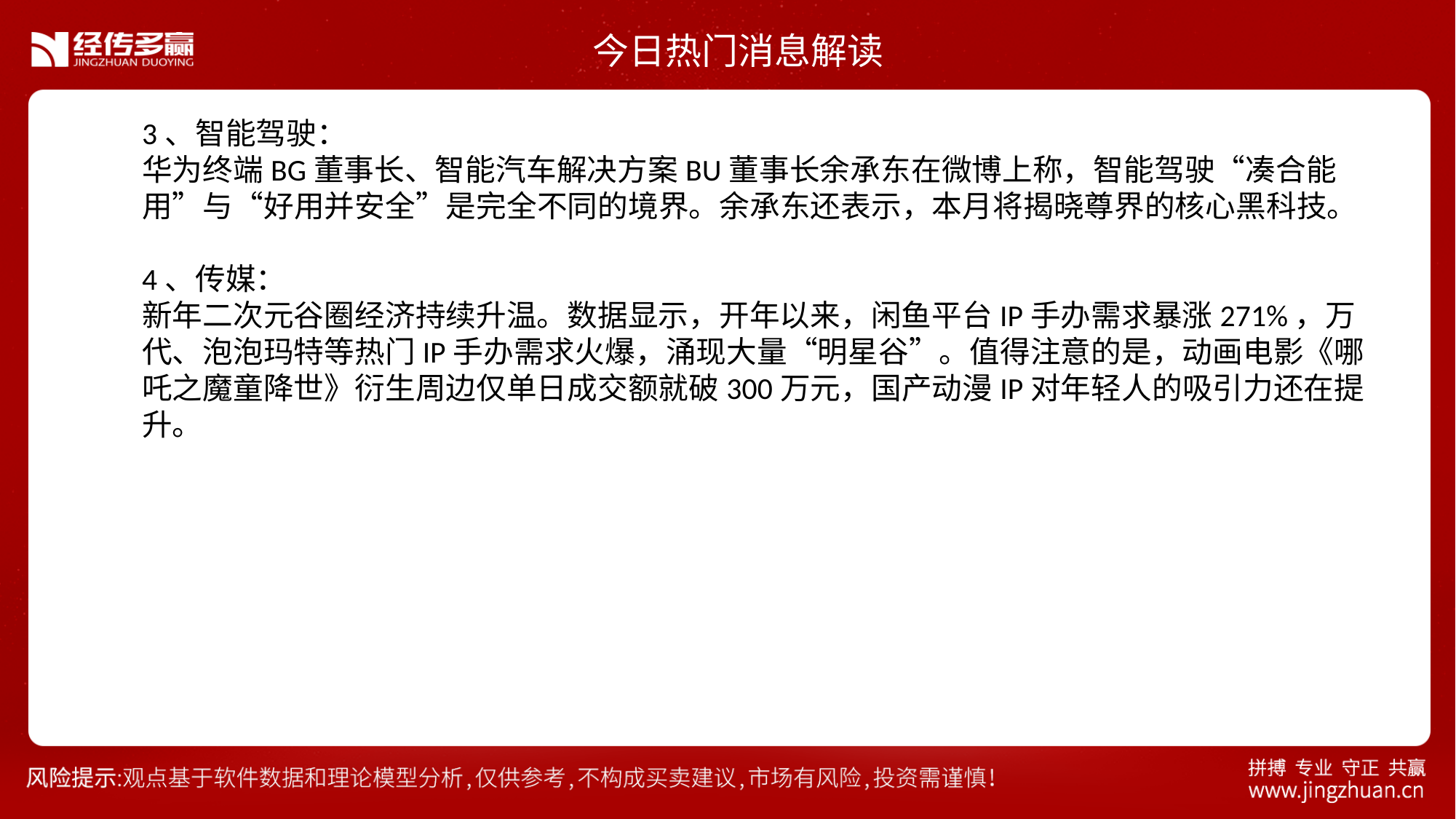

今日热门消息解读
3、智能驾驶：
华为终端BG董事长、智能汽车解决方案BU董事长余承东在微博上称，智能驾驶“凑合能用”与“好用并安全”是完全不同的境界。余承东还表示，本月将揭晓尊界的核心黑科技。

4、传媒：
新年二次元谷圈经济持续升温。数据显示，开年以来，闲鱼平台IP手办需求暴涨271%，万代、泡泡玛特等热门IP手办需求火爆，涌现大量“明星谷”。值得注意的是，动画电影《哪吒之魔童降世》衍生周边仅单日成交额就破300万元，国产动漫IP对年轻人的吸引力还在提升。